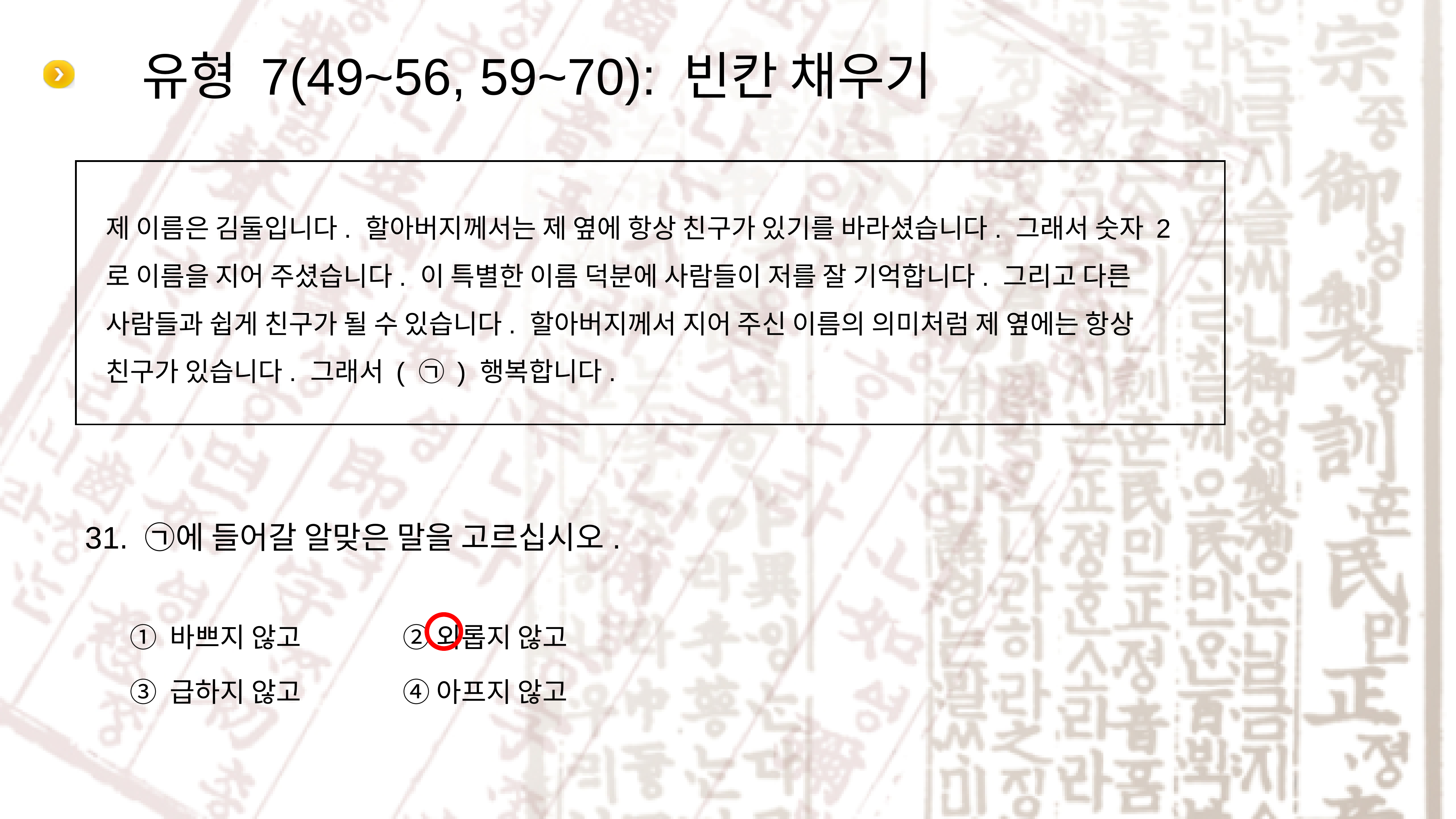

# 유형 7(49~56, 59~70): 빈칸 채우기
제 이름은 김둘입니다. 할아버지께서는 제 옆에 항상 친구가 있기를 바라셨습니다. 그래서 숫자 2로 이름을 지어 주셨습니다. 이 특별한 이름 덕분에 사람들이 저를 잘 기억합니다. 그리고 다른 사람들과 쉽게 친구가 될 수 있습니다. 할아버지께서 지어 주신 이름의 의미처럼 제 옆에는 항상 친구가 있습니다. 그래서 ( ㉠ ) 행복합니다.

31. ㉠에 들어갈 알맞은 말을 고르십시오.
① 바쁘지 않고		② 외롭지 않고
③ 급하지 않고		④ 아프지 않고